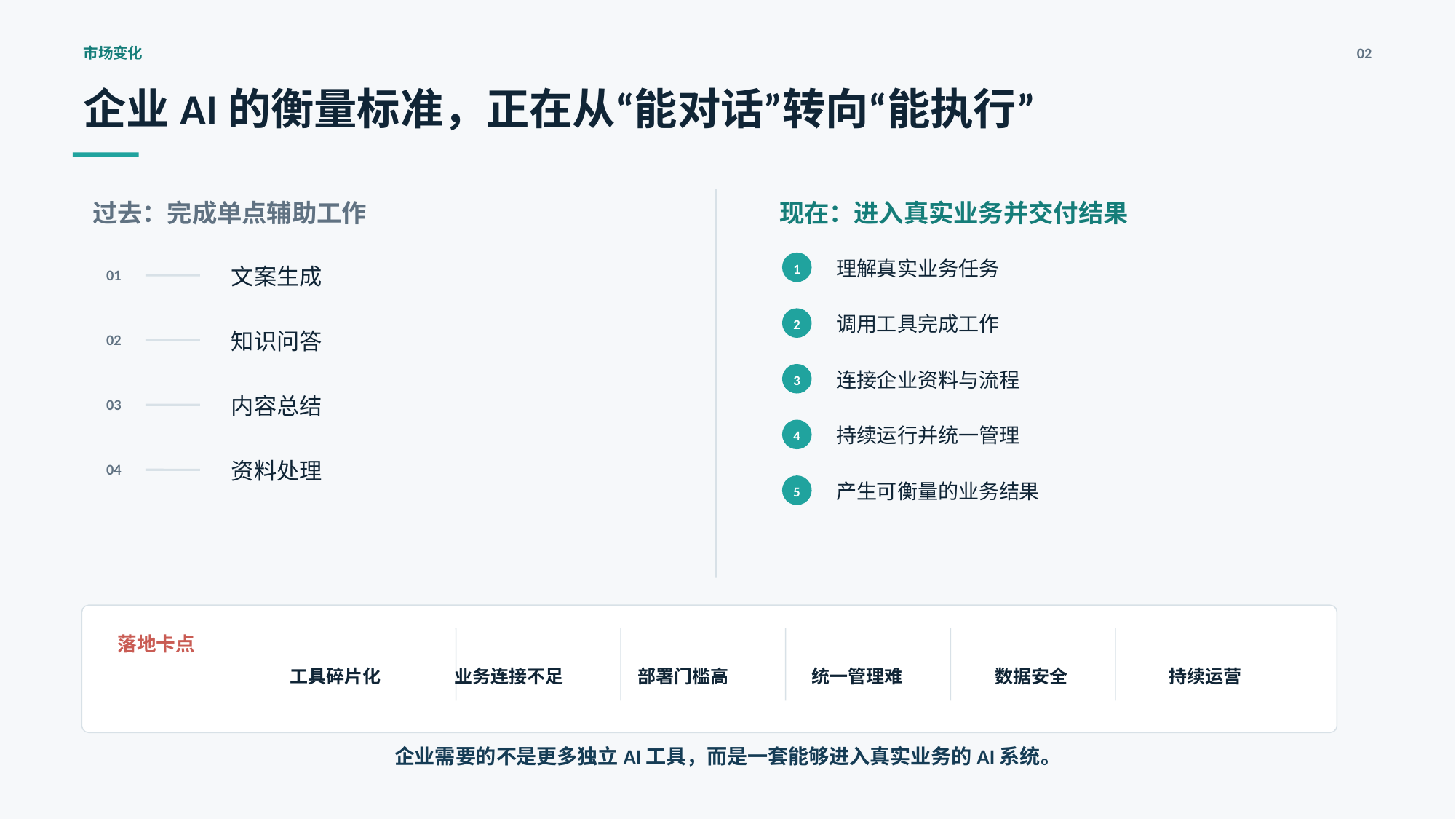

市场变化
02
企业AI的衡量标准，正在从“能对话”转向“能执行”

过去：完成单点辅助工作
现在：进入真实业务并交付结果
理解真实业务任务

1
文案生成
01

调用工具完成工作

2
知识问答
02

连接企业资料与流程

3
内容总结
03

持续运行并统一管理

4
资料处理
04

产生可衡量的业务结果

5

落地卡点

工具碎片化
业务连接不足
部署门槛高
统一管理难
数据安全
持续运营
企业需要的不是更多独立AI工具，而是一套能够进入真实业务的AI系统。